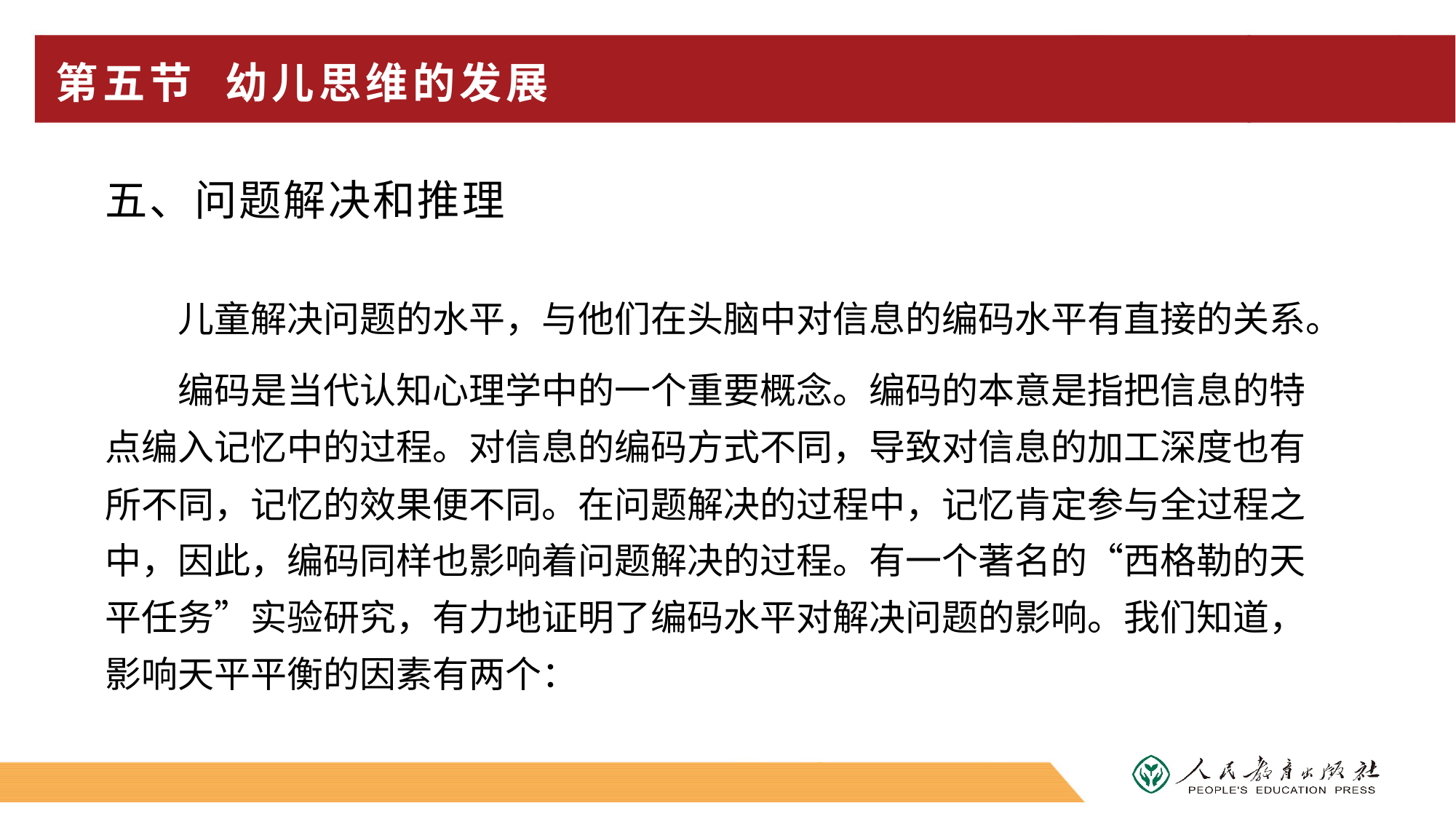

# 第五节  幼儿思维的发展
五、问题解决和推理
儿童解决问题的水平，与他们在头脑中对信息的编码水平有直接的关系。
编码是当代认知心理学中的一个重要概念。编码的本意是指把信息的特点编入记忆中的过程。对信息的编码方式不同，导致对信息的加工深度也有所不同，记忆的效果便不同。在问题解决的过程中，记忆肯定参与全过程之中，因此，编码同样也影响着问题解决的过程。有一个著名的“西格勒的天平任务”实验研究，有力地证明了编码水平对解决问题的影响。我们知道，影响天平平衡的因素有两个：